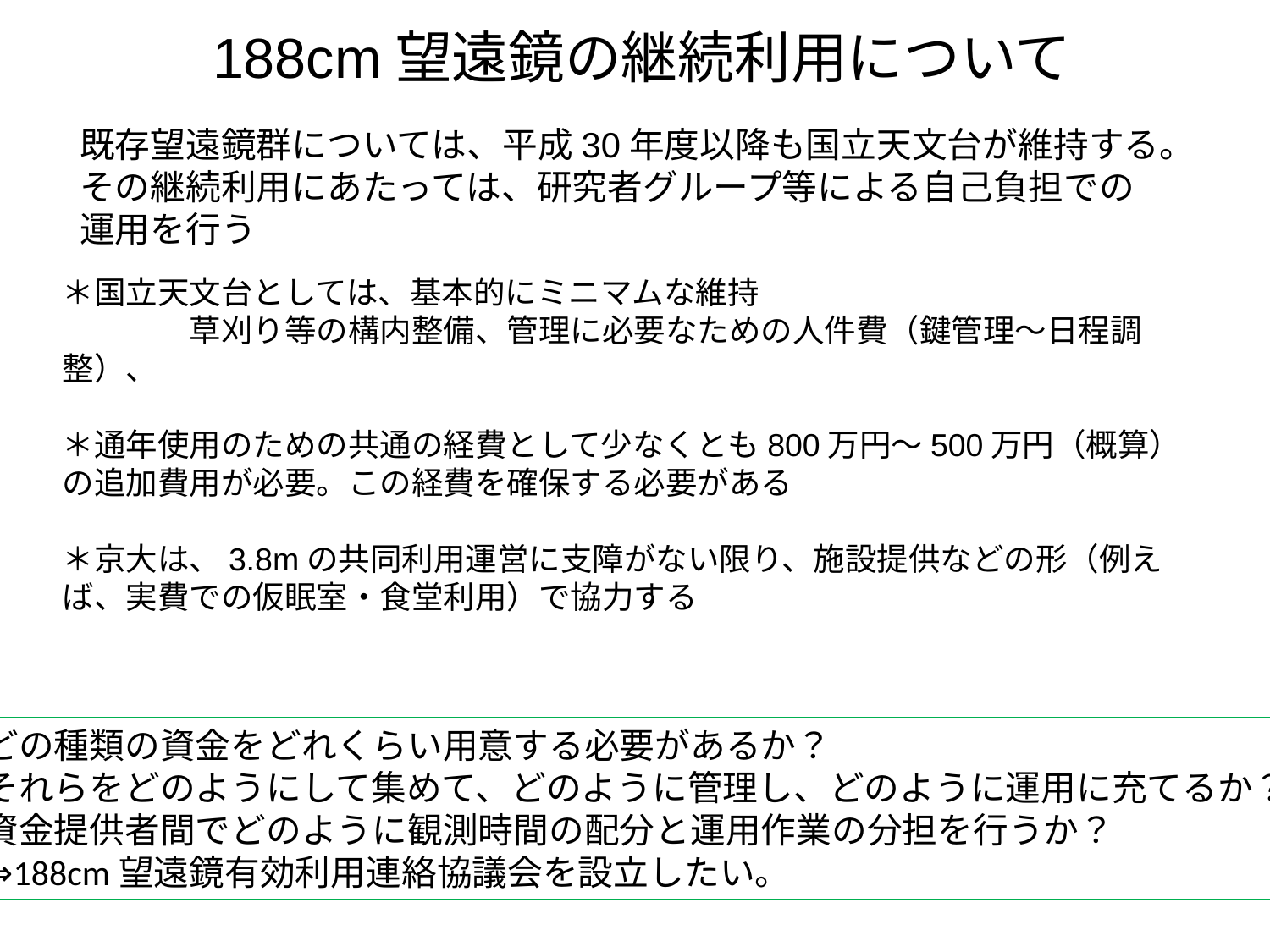

188cm望遠鏡の継続利用について
既存望遠鏡群については、平成30年度以降も国立天文台が維持する。その継続利用にあたっては、研究者グループ等による自己負担での運用を行う
＊国立天文台としては、基本的にミニマムな維持
　　　　草刈り等の構内整備、管理に必要なための人件費（鍵管理～日程調整）、

＊通年使用のための共通の経費として少なくとも800万円～500万円（概算）の追加費用が必要。この経費を確保する必要がある

＊京大は、3.8mの共同利用運営に支障がない限り、施設提供などの形（例えば、実費での仮眠室・食堂利用）で協力する
どの種類の資金をどれくらい用意する必要があるか？
それらをどのようにして集めて、どのように管理し、どのように運用に充てるか？
資金提供者間でどのように観測時間の配分と運用作業の分担を行うか？
⇒188cm望遠鏡有効利用連絡協議会を設立したい。